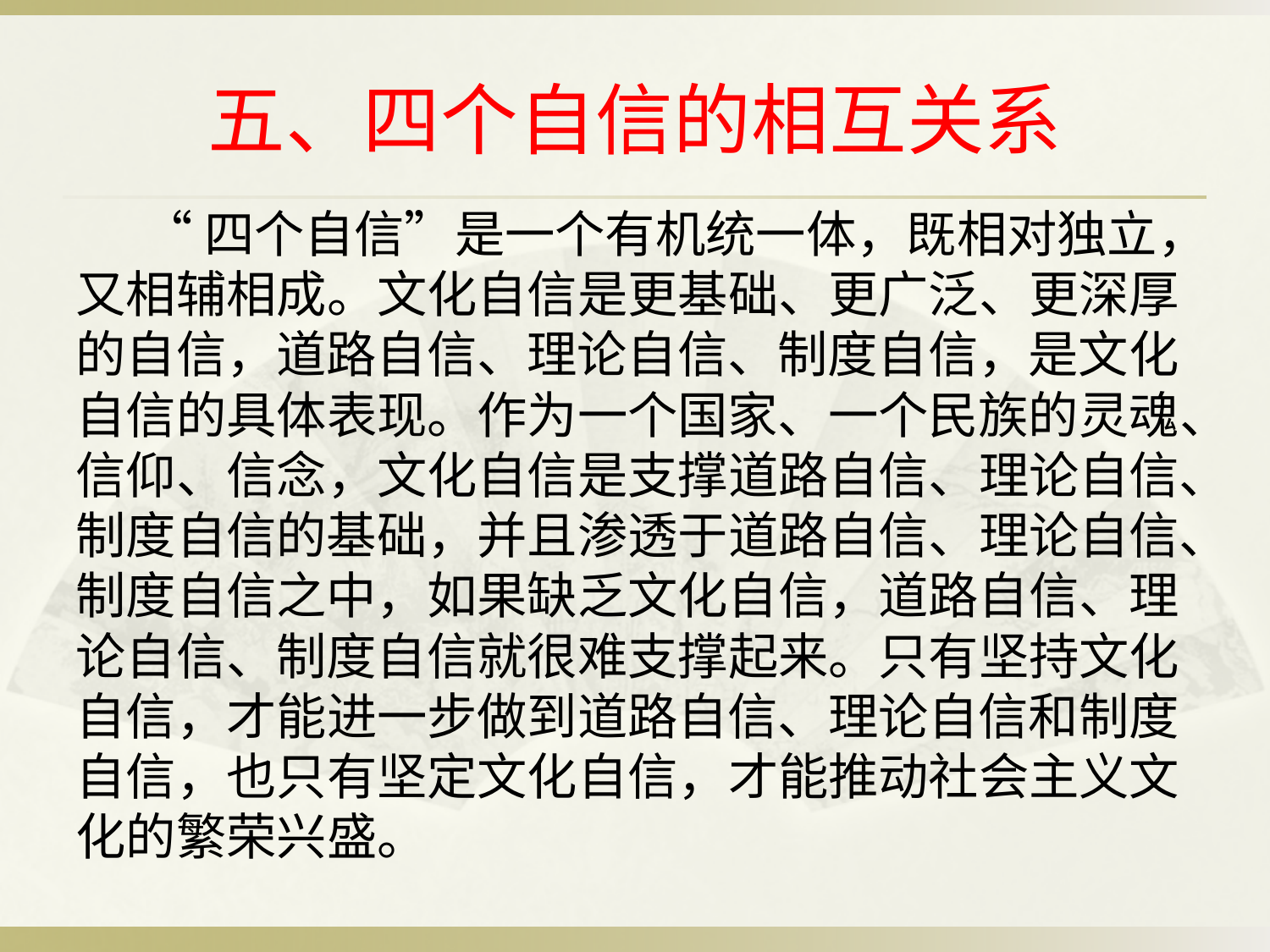

# 五、四个自信的相互关系
      “四个自信”是一个有机统一体，既相对独立，又相辅相成。文化自信是更基础、更广泛、更深厚的自信，道路自信、理论自信、制度自信，是文化自信的具体表现。作为一个国家、一个民族的灵魂、信仰、信念，文化自信是支撑道路自信、理论自信、制度自信的基础，并且渗透于道路自信、理论自信、制度自信之中，如果缺乏文化自信，道路自信、理论自信、制度自信就很难支撑起来。只有坚持文化自信，才能进一步做到道路自信、理论自信和制度自信，也只有坚定文化自信，才能推动社会主义文化的繁荣兴盛。